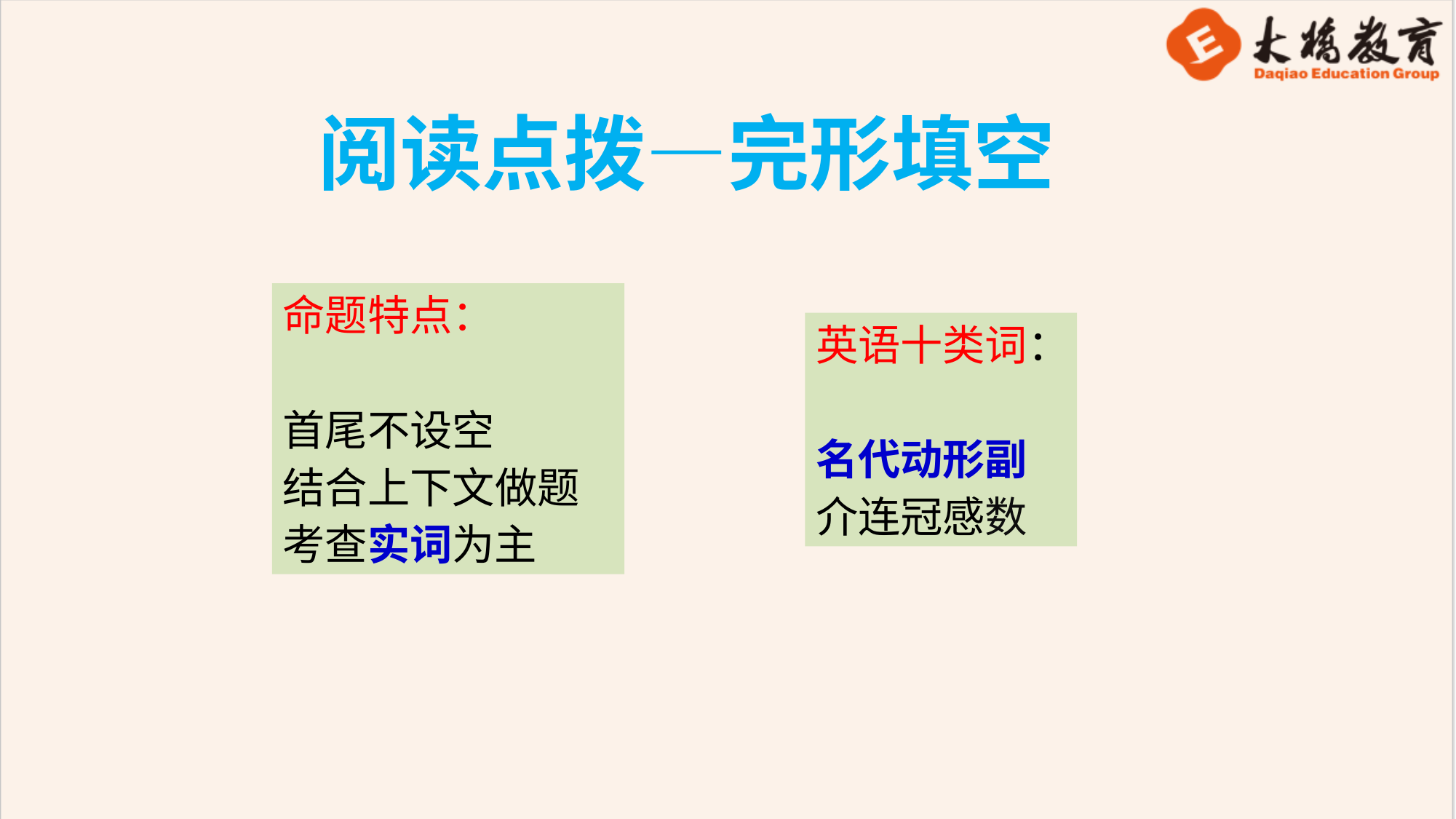

阅读点拨—完形填空

命题特点：

首尾不设空
结合上下文做题
考查实词为主
英语十类词：

名代动形副
介连冠感数